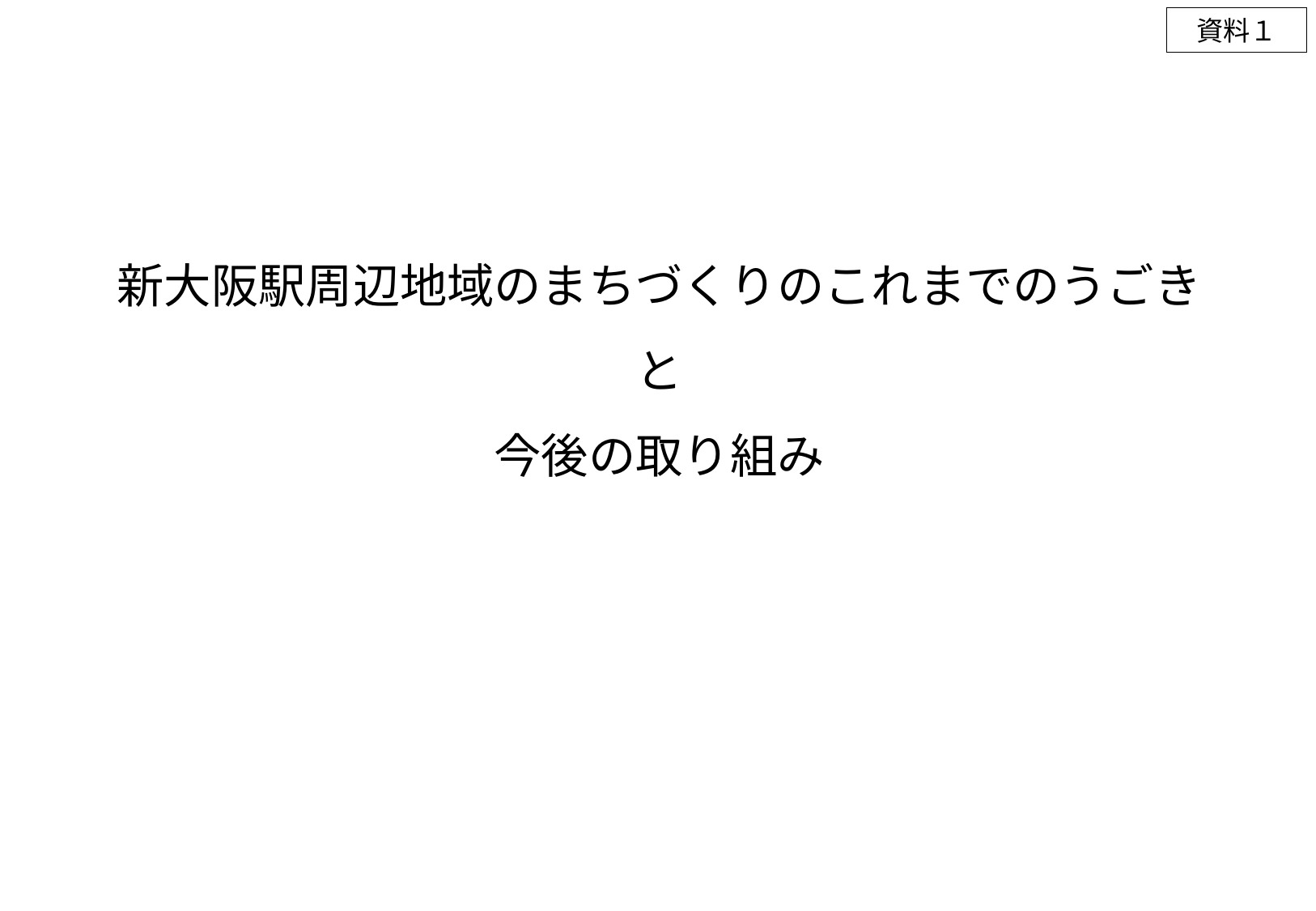

資料１
# 新大阪駅周辺地域のまちづくりのこれまでのうごきと 今後の取り組み
1